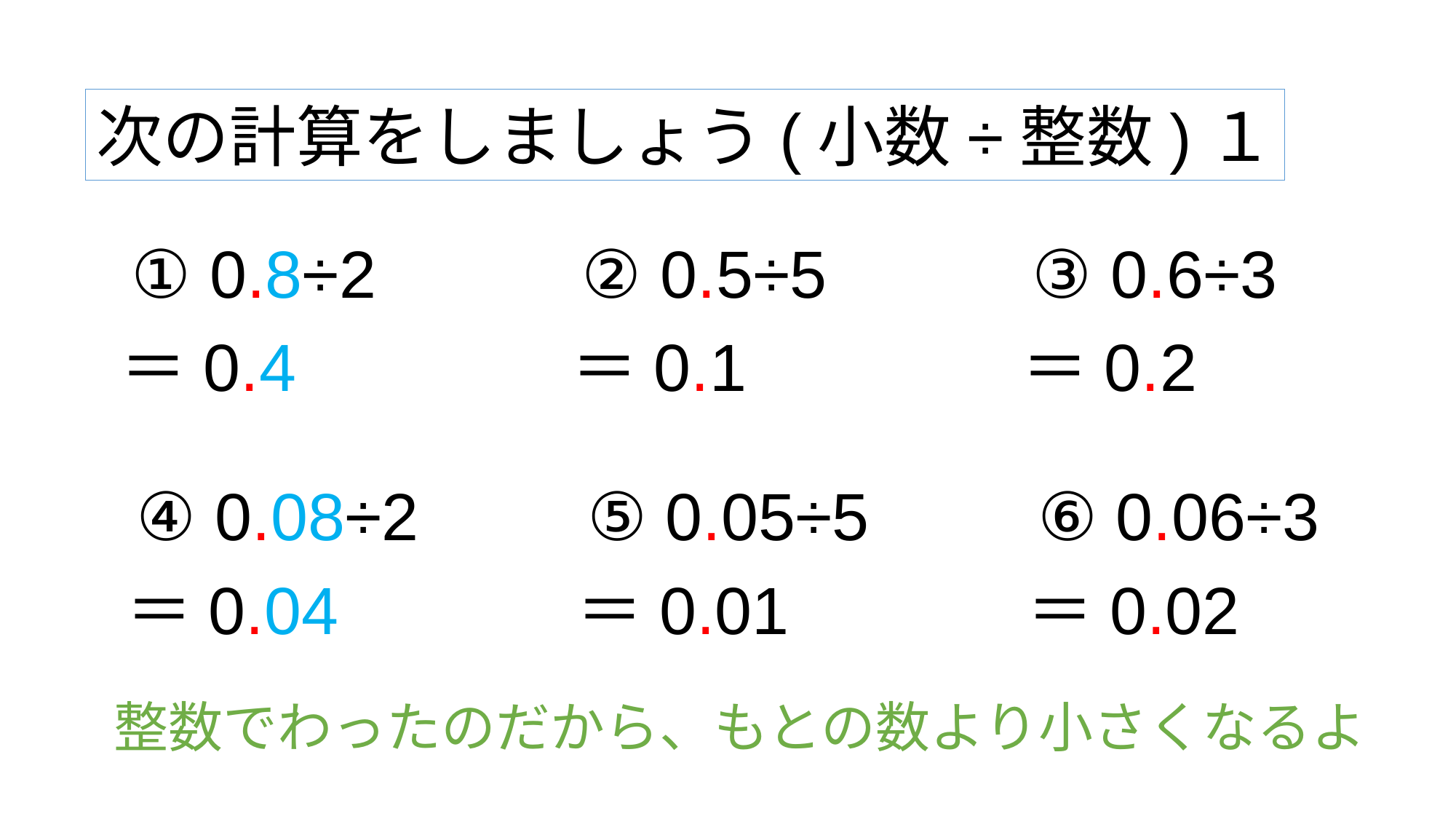

次の計算をしましょう(小数÷整数)１
① 0.8÷2
② 0.5÷5
③ 0.6÷3
＝0.4
＝0.1
＝0.2
④ 0.08÷2
⑤ 0.05÷5
⑥ 0.06÷3
＝0.04
＝0.01
＝0.02
整数でわったのだから、もとの数より小さくなるよ